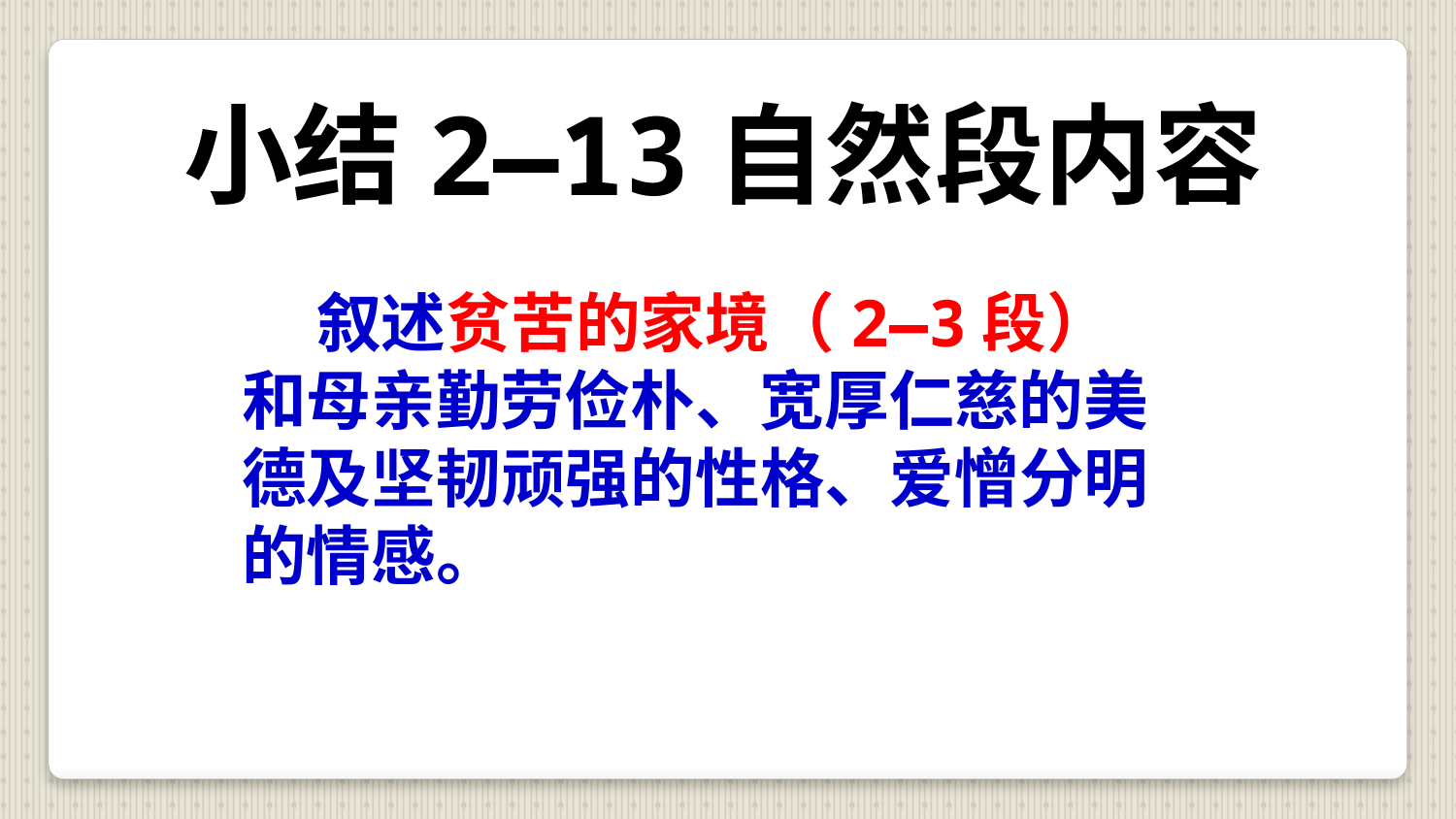

小结2—13自然段内容
    叙述贫苦的家境（2—3段）和母亲勤劳俭朴、宽厚仁慈的美德及坚韧顽强的性格、爱憎分明的情感。